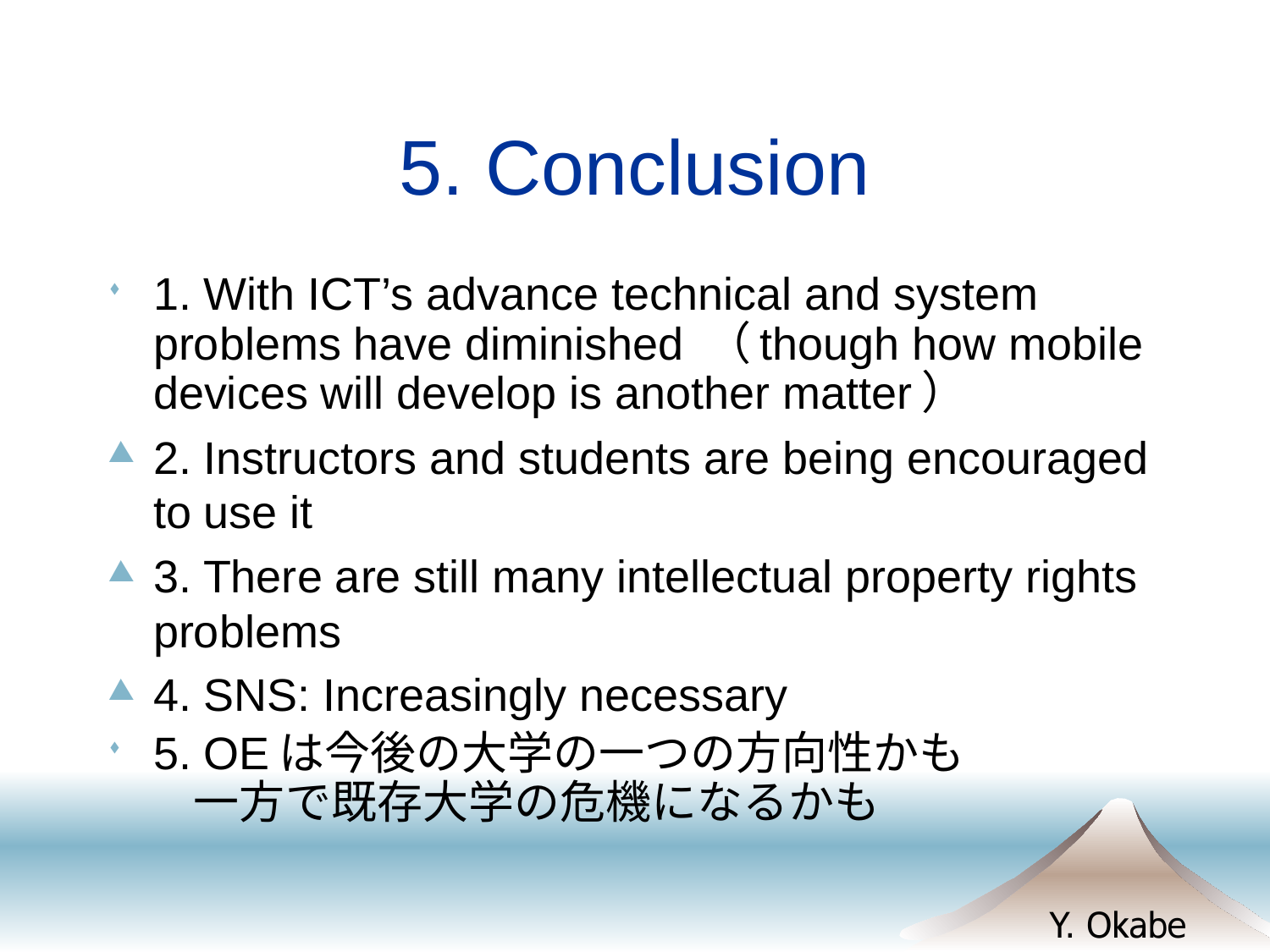

# 5. Conclusion
1. With ICT’s advance technical and system problems have diminished （though how mobile devices will develop is another matter）
2. Instructors and students are being encouraged to use it
3. There are still many intellectual property rights problems
4. SNS: Increasingly necessary
5. OEは今後の大学の一つの方向性かも
    一方で既存大学の危機になるかも